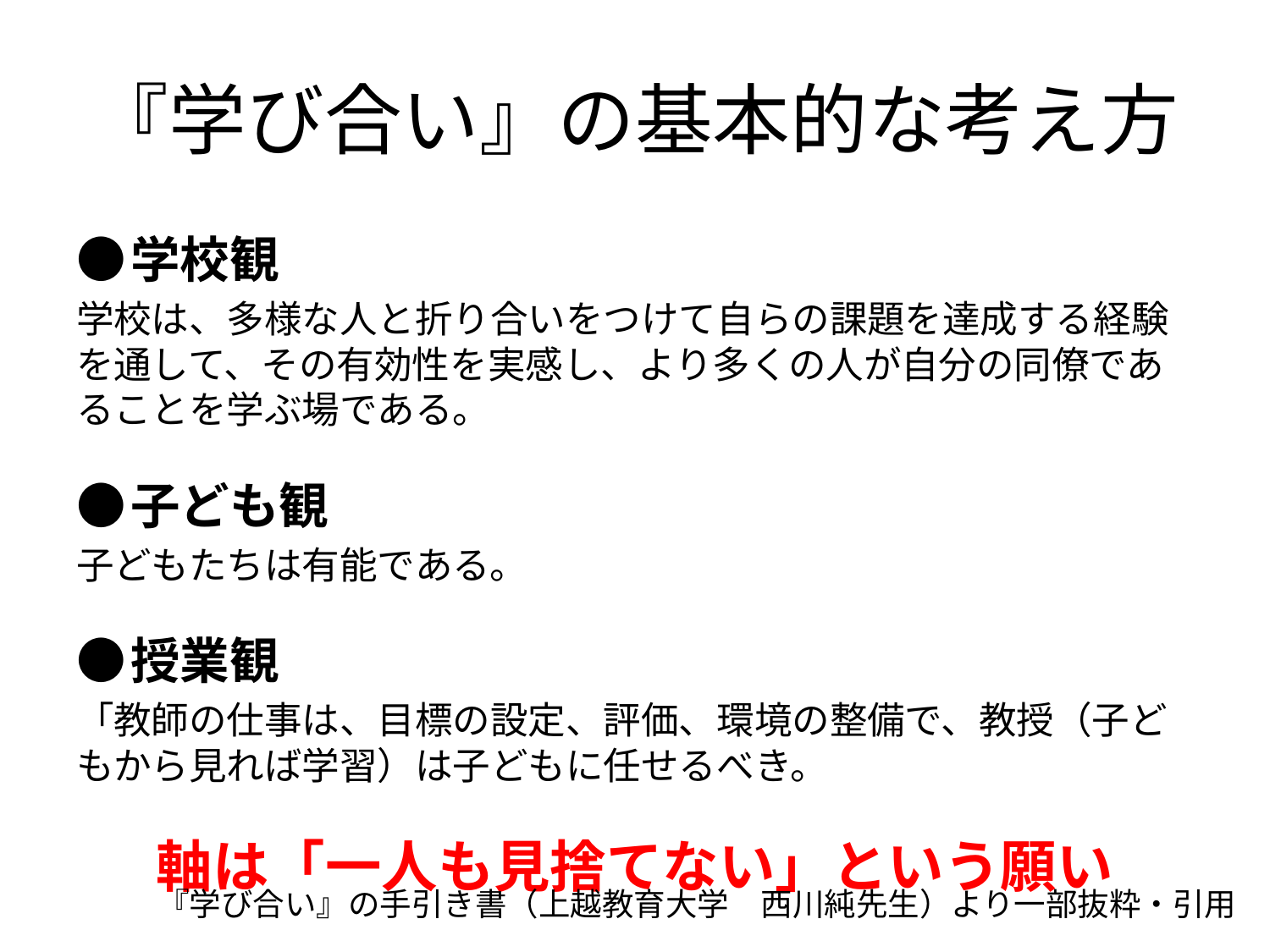

# 『学び合い』の基本的な考え方
●学校観
学校は、多様な人と折り合いをつけて自らの課題を達成する経験を通して、その有効性を実感し、より多くの人が自分の同僚であることを学ぶ場である。

●子ども観
子どもたちは有能である。

●授業観
「教師の仕事は、目標の設定、評価、環境の整備で、教授（子どもから見れば学習）は子どもに任せるべき。

軸は「一人も見捨てない」という願い
『学び合い』の手引き書（上越教育大学　西川純先生）より一部抜粋・引用